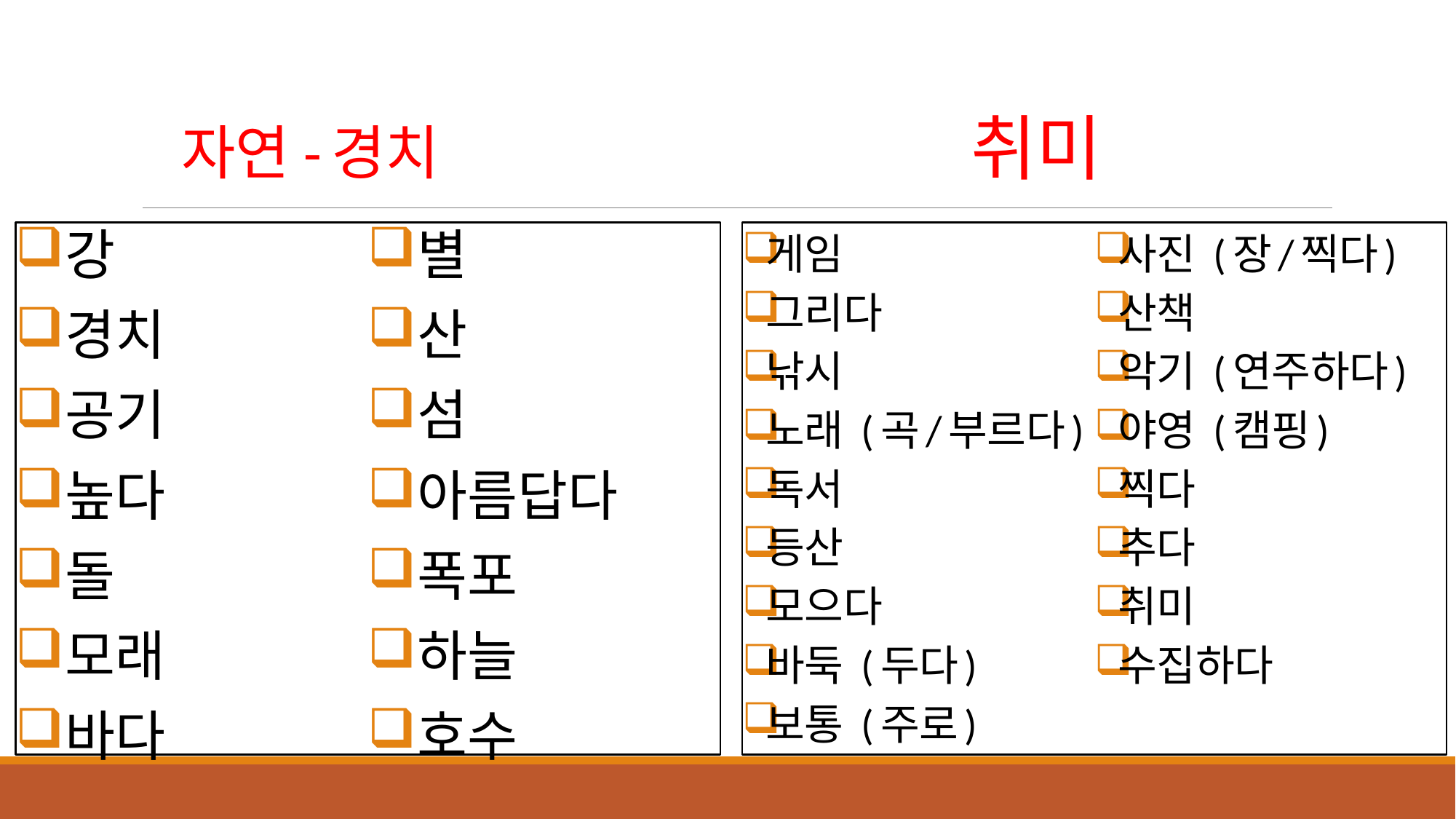

취미
자연-경치
강
경치
공기
높다
돌
모래
바다
별
산
섬
아름답다
폭포
하늘
호수
게임
그리다
낚시
노래 (곡/부르다)
독서
등산
모으다
바둑 (두다)
보통 (주로)
사진 (장/찍다)
산책
악기 (연주하다)
야영 (캠핑)
찍다
추다
취미
수집하다